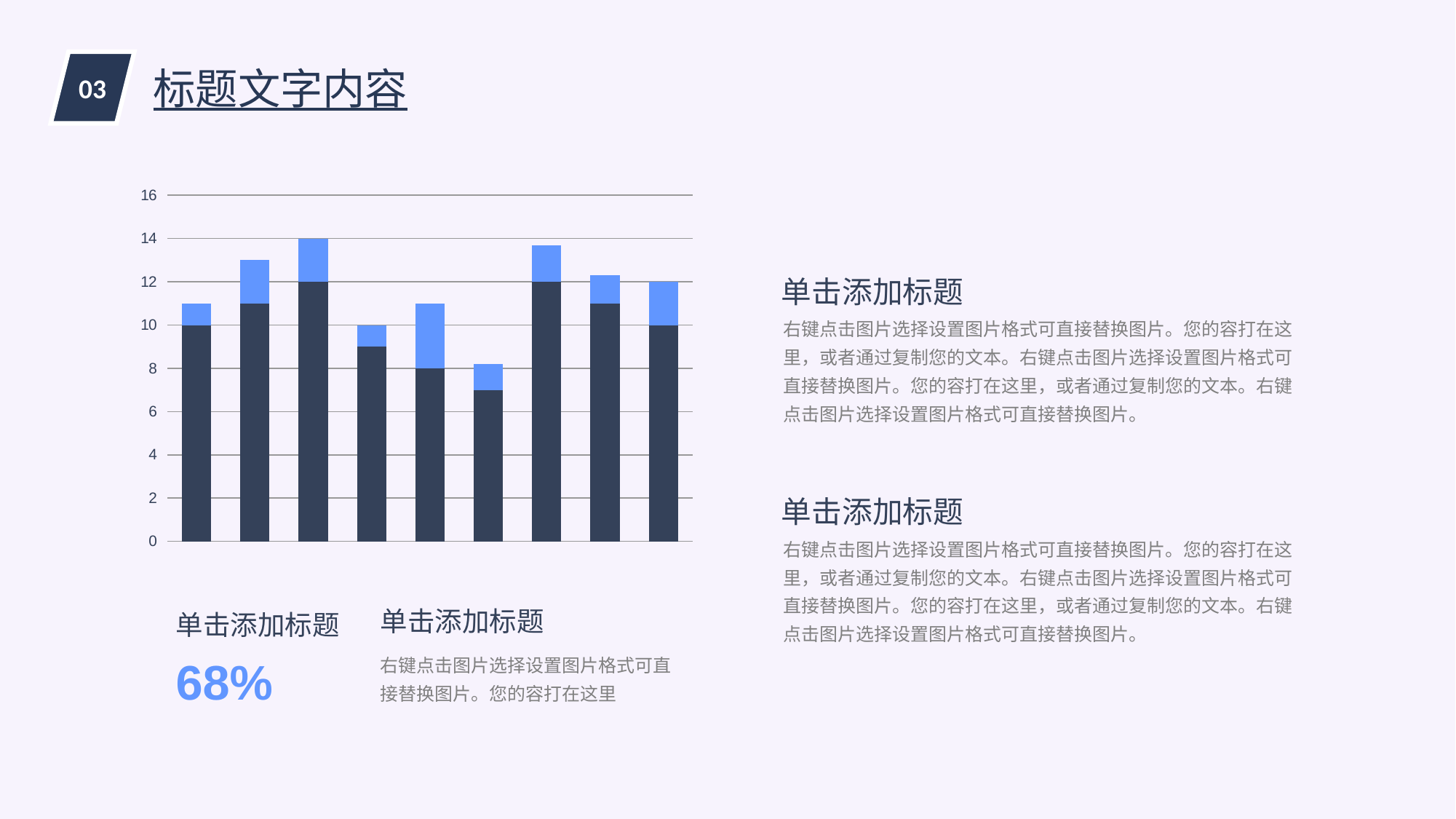

03
标题文字内容

### Chart

| Category | Series 1 | Series 2 |
|---|---|---|
| Category 1 | 10.0 | 1.0 |
| Category 2 | 11.0 | 2.0 |
| Category 3 | 12.0 | 2.0 |
| Category 4 | 9.0 | 1.0 |
单击添加标题
单击添加标题
右键点击图片选择设置图片格式可直接替换图片。您的容打在这里
68%
单击添加标题
右键点击图片选择设置图片格式可直接替换图片。您的容打在这里，或者通过复制您的文本。右键点击图片选择设置图片格式可直接替换图片。您的容打在这里，或者通过复制您的文本。右键点击图片选择设置图片格式可直接替换图片。
单击添加标题
右键点击图片选择设置图片格式可直接替换图片。您的容打在这里，或者通过复制您的文本。右键点击图片选择设置图片格式可直接替换图片。您的容打在这里，或者通过复制您的文本。右键点击图片选择设置图片格式可直接替换图片。